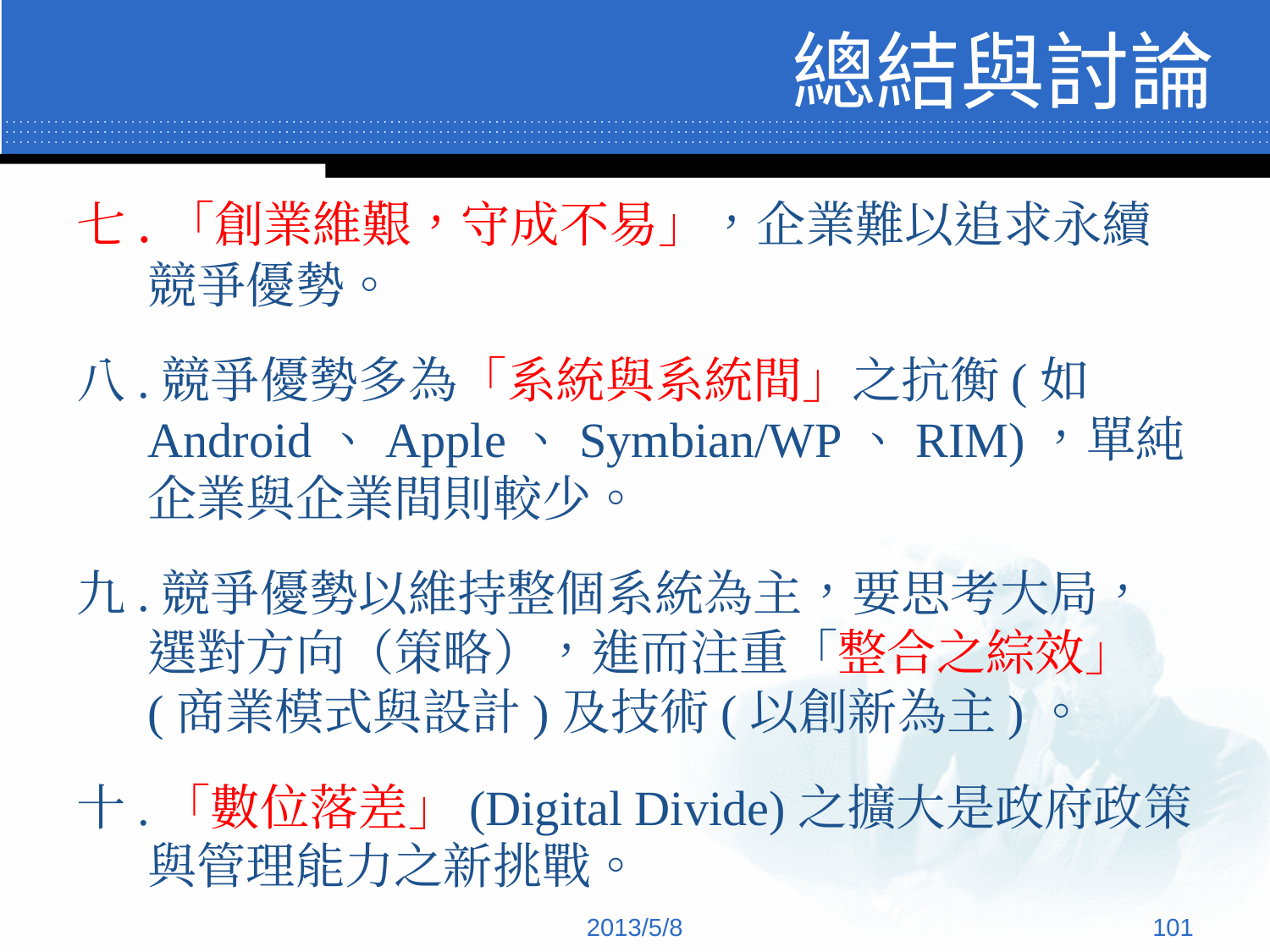

# 總結與討論
七.「創業維艱，守成不易」，企業難以追求永續競爭優勢。

八.競爭優勢多為「系統與系統間」之抗衡(如Android、Apple、Symbian/WP、RIM)，單純企業與企業間則較少。

九.競爭優勢以維持整個系統為主，要思考大局，選對方向（策略），進而注重「整合之綜效」(商業模式與設計)及技術(以創新為主)。

十.「數位落差」(Digital Divide)之擴大是政府政策與管理能力之新挑戰。

2013/5/8
101